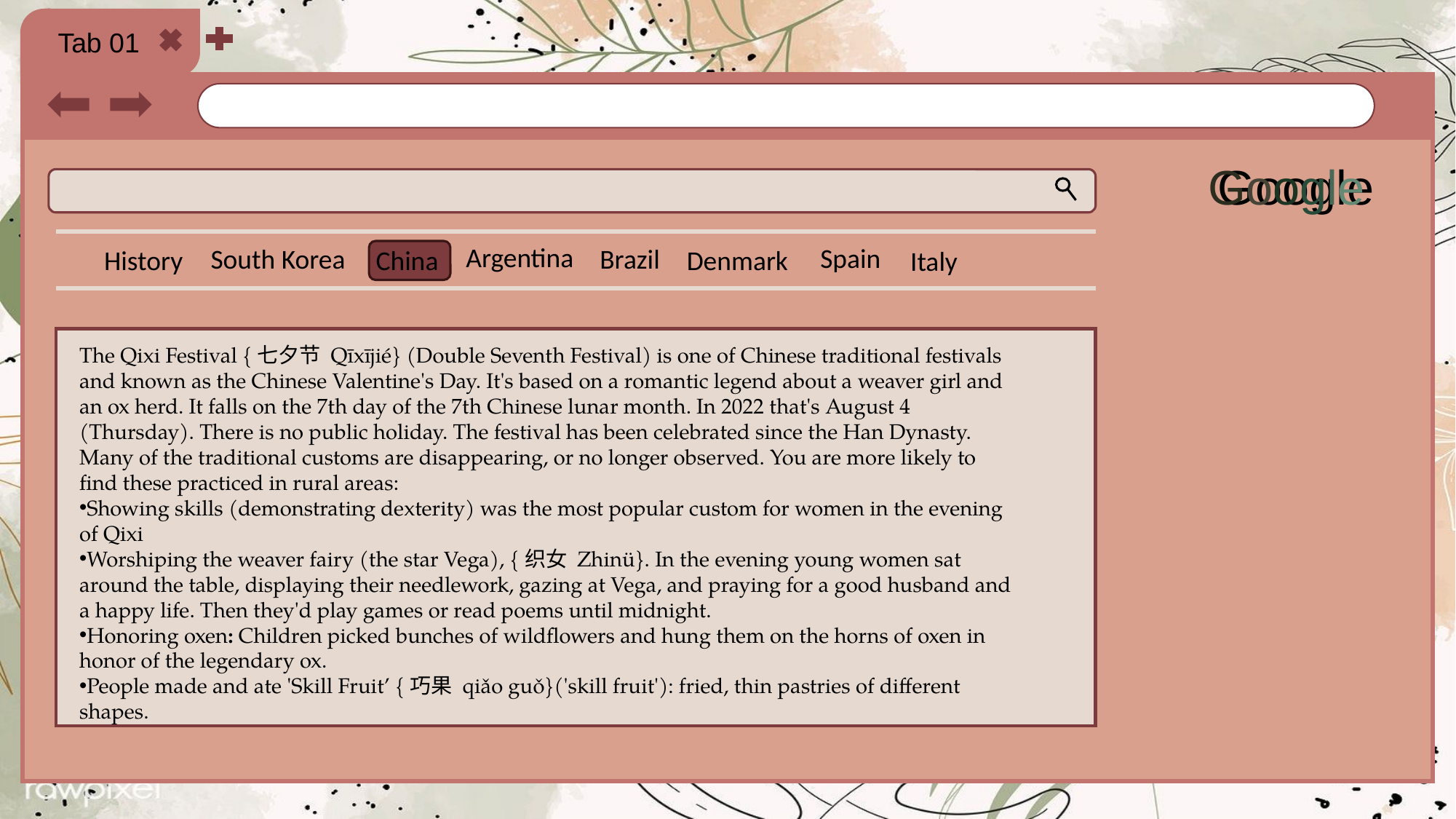

Tab 01

Google
Google

Argentina
Spain
South Korea
Brazil
History
China
Denmark
Italy

The Qixi Festival {七夕节 Qīxījié} (Double Seventh Festival) is one of Chinese traditional festivals and known as the Chinese Valentine's Day. It's based on a romantic legend about a weaver girl and an ox herd. It falls on the 7th day of the 7th Chinese lunar month. In 2022 that's August 4 (Thursday). There is no public holiday. The festival has been celebrated since the Han Dynasty. Many of the traditional customs are disappearing, or no longer observed. You are more likely to find these practiced in rural areas:
Showing skills (demonstrating dexterity) was the most popular custom for women in the evening of Qixi
Worshiping the weaver fairy (the star Vega), {织女 Zhinü}. In the evening young women sat around the table, displaying their needlework, gazing at Vega, and praying for a good husband and a happy life. Then they'd play games or read poems until midnight.
Honoring oxen: Children picked bunches of wildflowers and hung them on the horns of oxen in honor of the legendary ox.
People made and ate 'Skill Fruit’ {巧果 qiǎo guǒ}('skill fruit'): fried, thin pastries of different shapes.